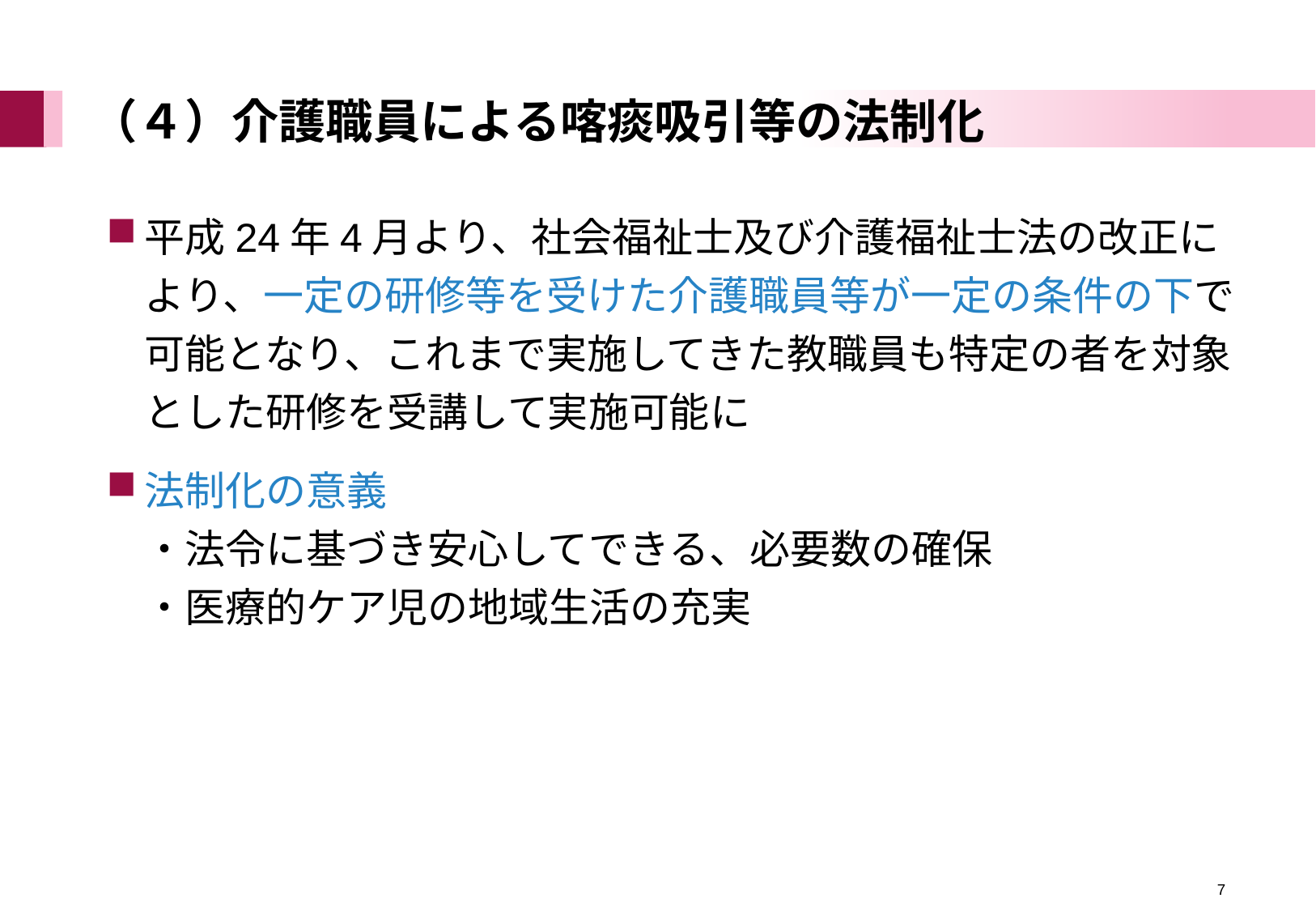

# （４）介護職員による喀痰吸引等の法制化
平成24年4月より、社会福祉士及び介護福祉士法の改正により、一定の研修等を受けた介護職員等が一定の条件の下で可能となり、これまで実施してきた教職員も特定の者を対象とした研修を受講して実施可能に
法制化の意義
・法令に基づき安心してできる、必要数の確保
・医療的ケア児の地域生活の充実
　　　　　　　　　　　　　　　　　7